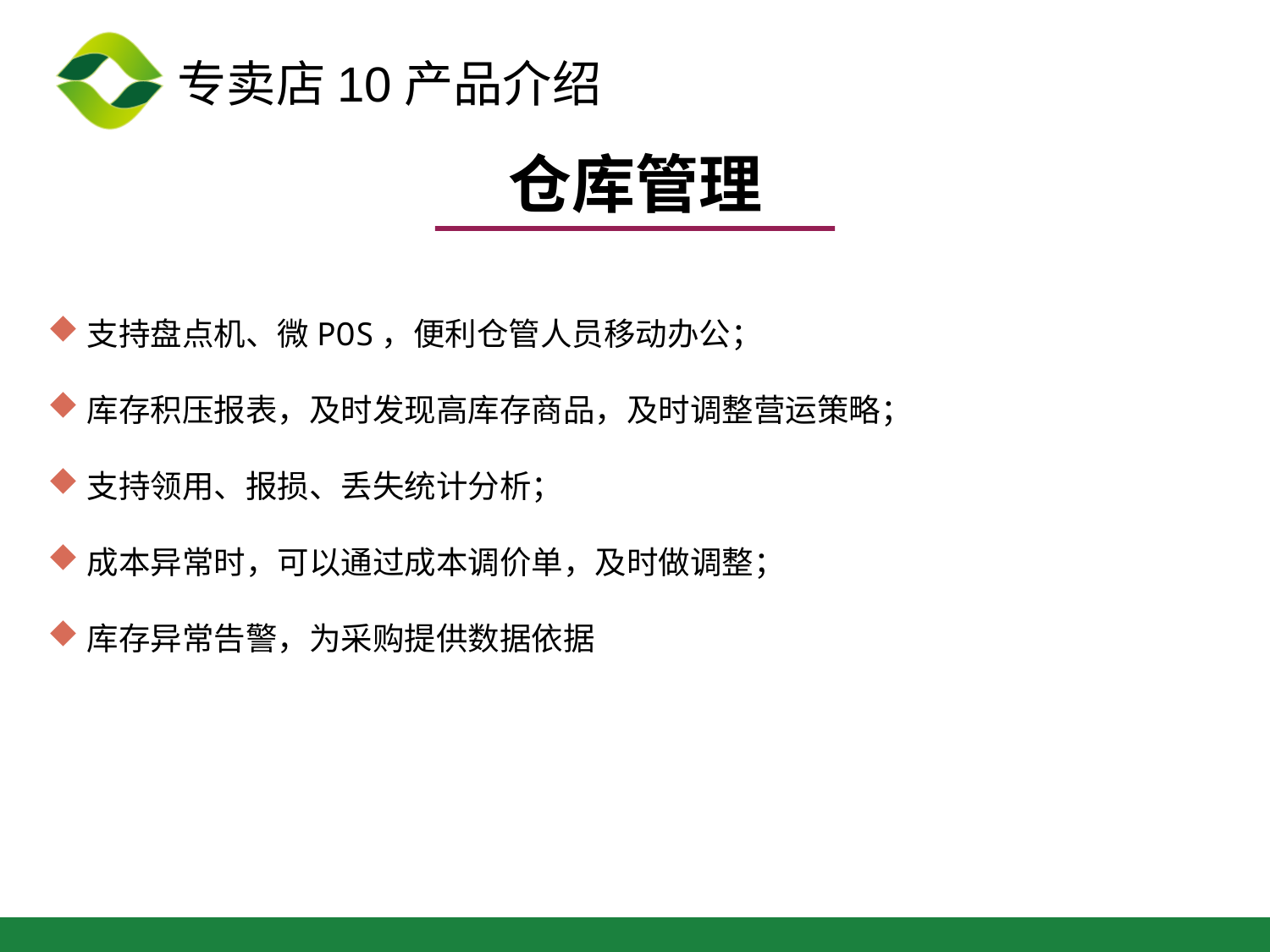

仓库管理

支持盘点机、微POS，便利仓管人员移动办公；
库存积压报表，及时发现高库存商品，及时调整营运策略；
支持领用、报损、丢失统计分析；
成本异常时，可以通过成本调价单，及时做调整；
库存异常告警，为采购提供数据依据